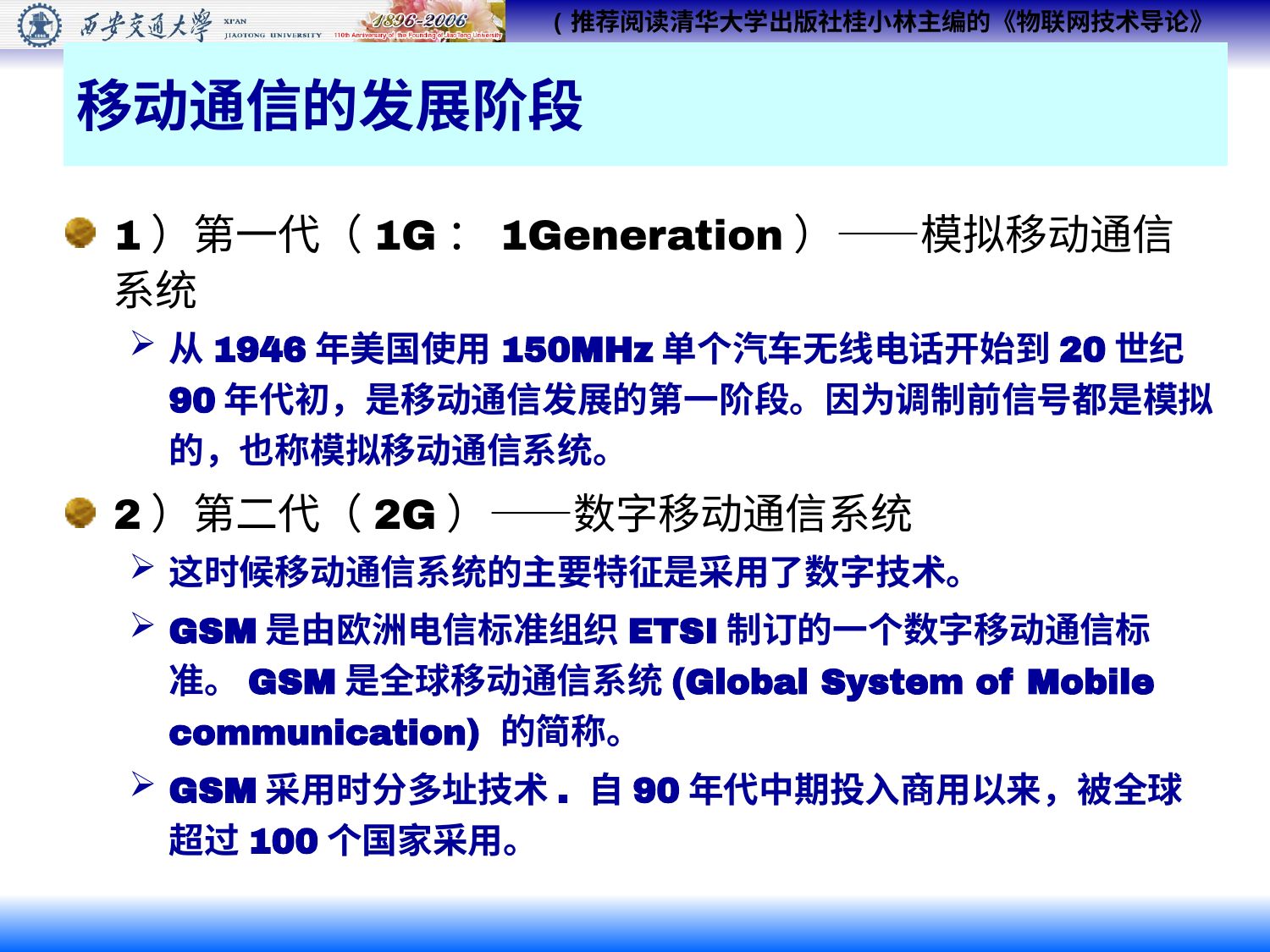

# 移动通信的发展阶段
1）第一代（1G：1Generation）——模拟移动通信系统
从1946年美国使用150MHz单个汽车无线电话开始到20世纪90年代初，是移动通信发展的第一阶段。因为调制前信号都是模拟的，也称模拟移动通信系统。
2）第二代（2G）——数字移动通信系统
这时候移动通信系统的主要特征是采用了数字技术。
GSM是由欧洲电信标准组织ETSI制订的一个数字移动通信标准。GSM是全球移动通信系统(Global System of Mobile communication) 的简称。
GSM采用时分多址技术. 自90年代中期投入商用以来，被全球超过100个国家采用。